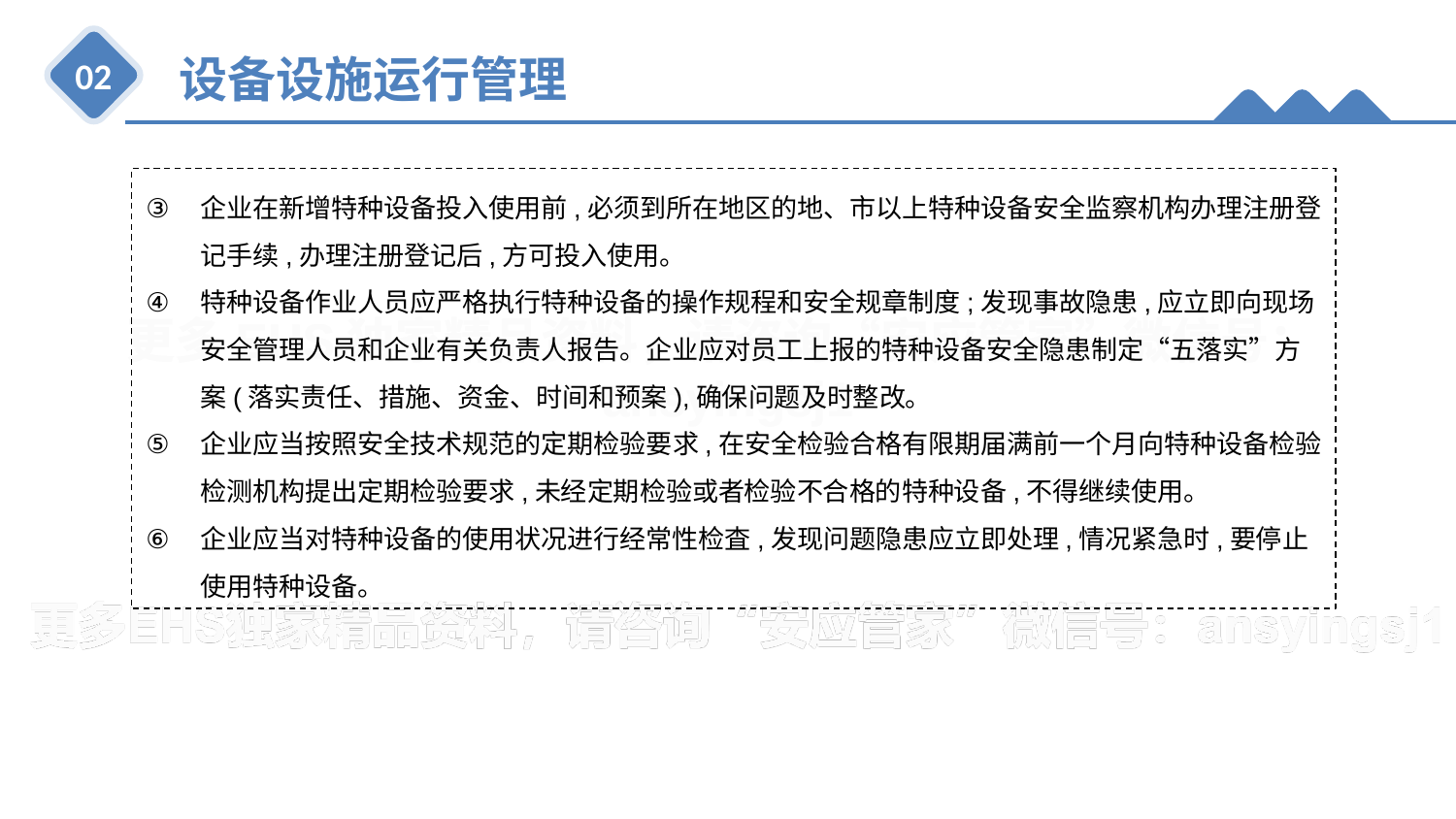

设备设施运行管理
02

企业在新增特种设备投入使用前,必须到所在地区的地、市以上特种设备安全监察机构办理注册登记手续,办理注册登记后,方可投入使用。
特种设备作业人员应严格执行特种设备的操作规程和安全规章制度;发现事故隐患,应立即向现场安全管理人员和企业有关负责人报告。企业应对员工上报的特种设备安全隐患制定“五落实”方案(落实责任、措施、资金、时间和预案),确保问题及时整改。
企业应当按照安全技术规范的定期检验要求,在安全检验合格有限期届满前一个月向特种设备检验检测机构提出定期检验要求,未经定期检验或者检验不合格的特种设备,不得继续使用。
企业应当对特种设备的使用状况进行经常性检査,发现问题隐患应立即处理,情况紧急时,要停止使用特种设备。